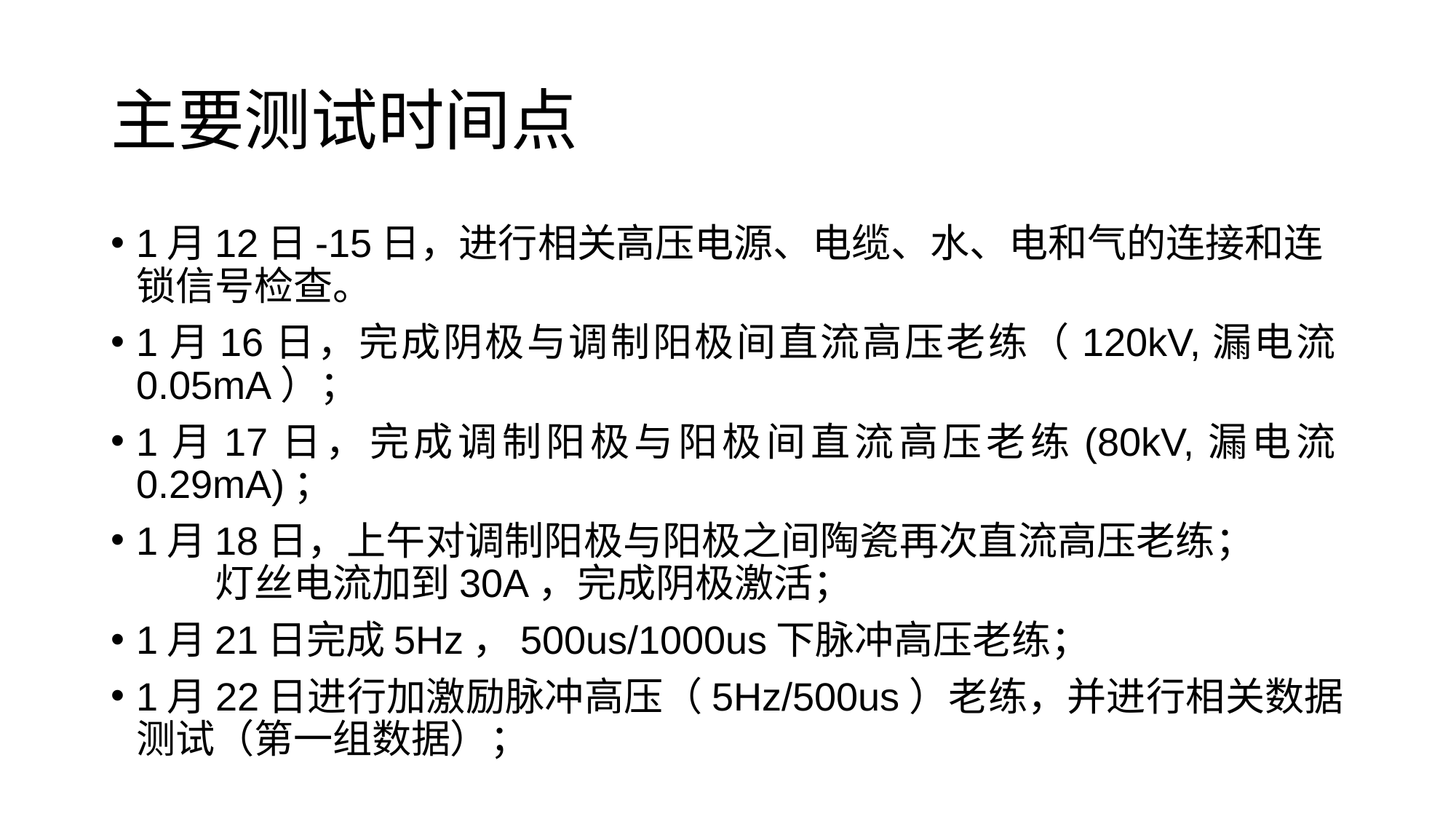

# 主要测试时间点
1月12日-15日，进行相关高压电源、电缆、水、电和气的连接和连锁信号检查。
1月16日，完成阴极与调制阳极间直流高压老练（120kV,漏电流0.05mA）；
1月17日，完成调制阳极与阳极间直流高压老练(80kV,漏电流0.29mA)；
1月18日，上午对调制阳极与阳极之间陶瓷再次直流高压老练；                    灯丝电流加到30A，完成阴极激活；
1月21日完成5Hz，500us/1000us下脉冲高压老练；
1月22日进行加激励脉冲高压（5Hz/500us）老练，并进行相关数据测试（第一组数据）；